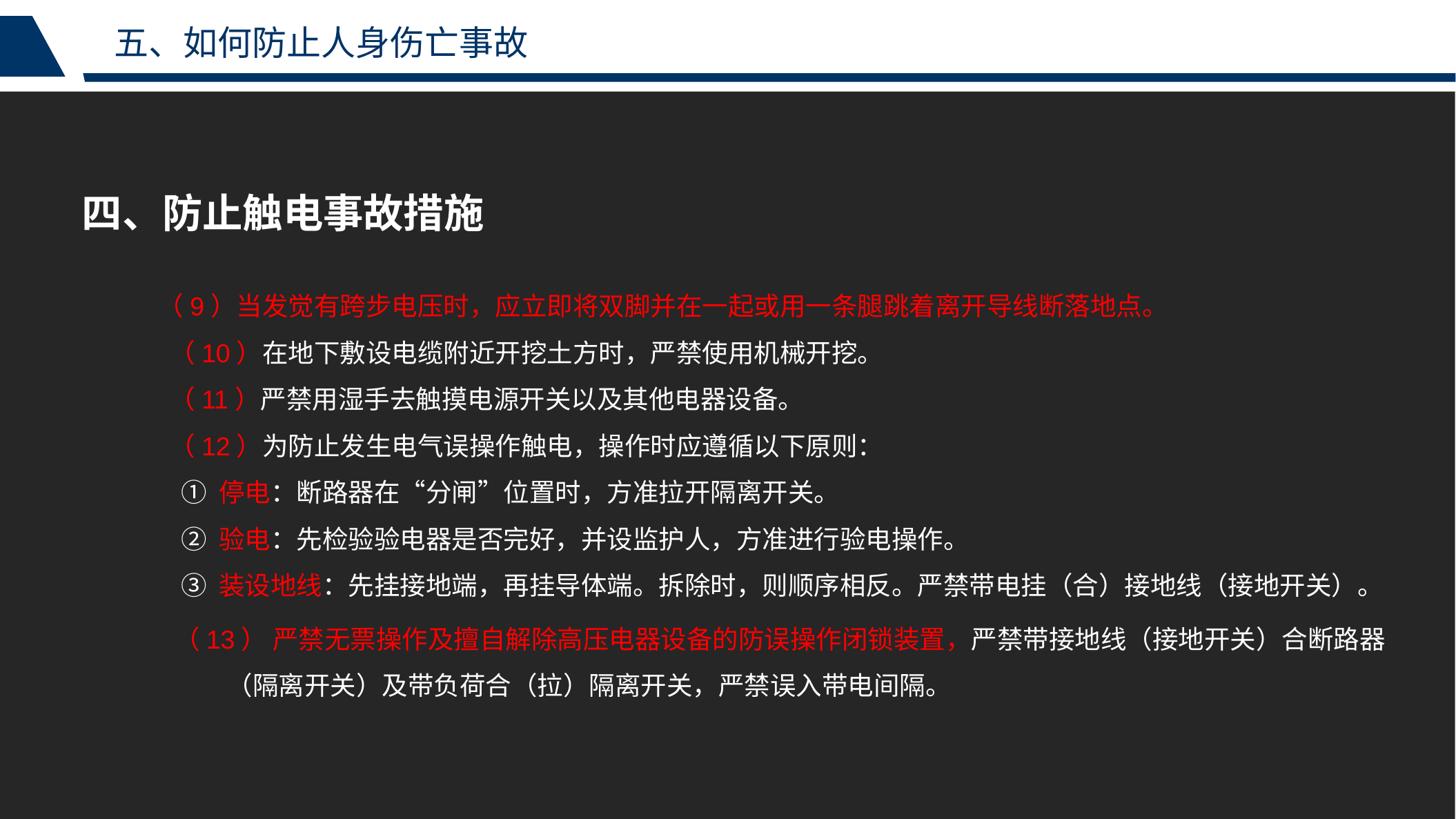

五、如何防止人身伤亡事故

四、防止触电事故措施
    （9）当发觉有跨步电压时，应立即将双脚并在一起或用一条腿跳着离开导线断落地点。
      （10）在地下敷设电缆附近开挖土方时，严禁使用机械开挖。
      （11）严禁用湿手去触摸电源开关以及其他电器设备。
      （12）为防止发生电气误操作触电，操作时应遵循以下原则：
         ① 停电：断路器在“分闸”位置时，方准拉开隔离开关。
         ② 验电：先检验验电器是否完好，并设监护人，方准进行验电操作。
         ③ 装设地线：先挂接地端，再挂导体端。拆除时，则顺序相反。严禁带电挂（合）接地线（接地开关）。
    （13） 严禁无票操作及擅自解除高压电器设备的防误操作闭锁装置，严禁带接地线（接地开关）合断路器
             （隔离开关）及带负荷合（拉）隔离开关，严禁误入带电间隔。